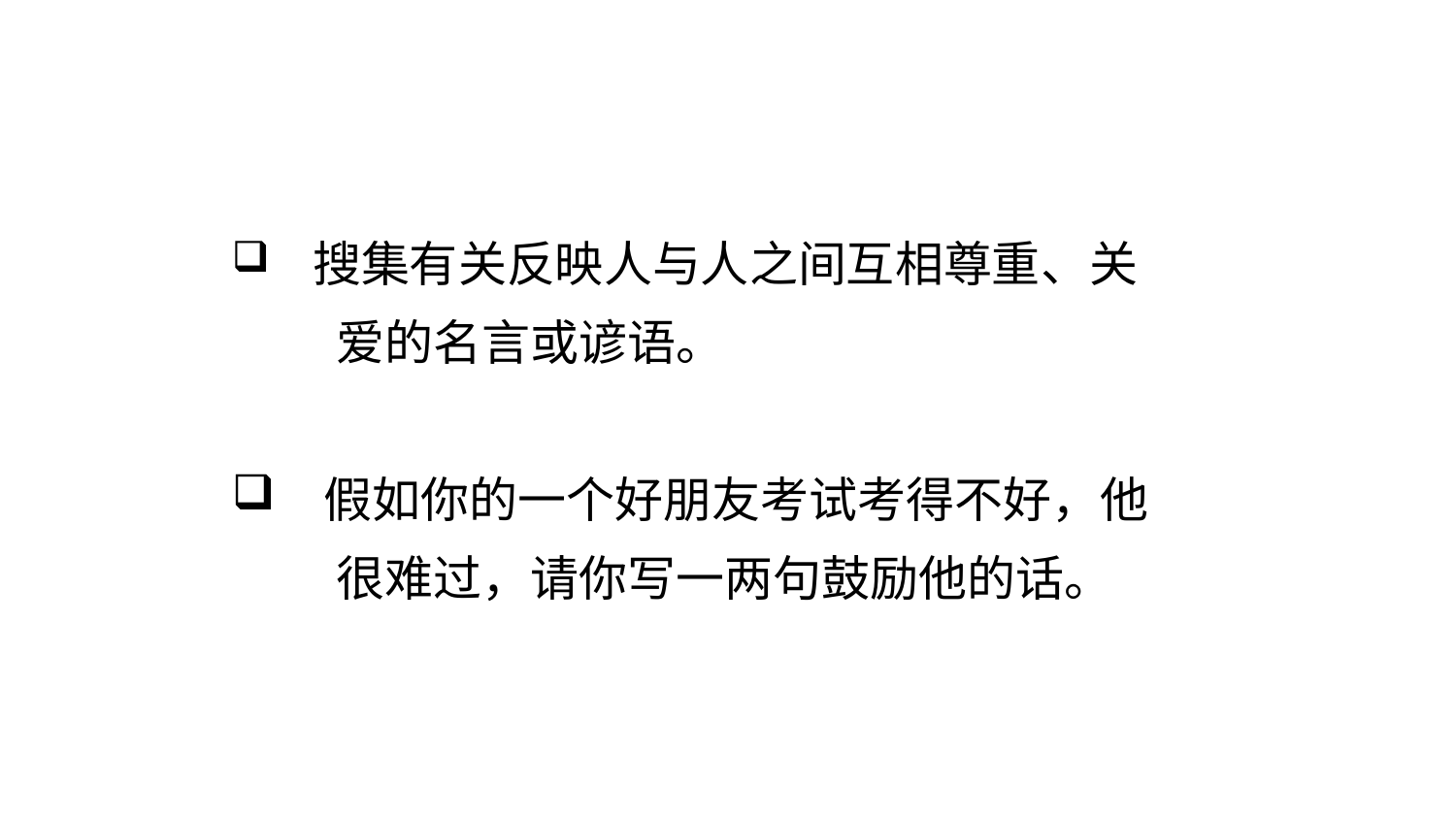

搜集有关反映人与人之间互相尊重、关 　  爱的名言或谚语。

　假如你的一个好朋友考试考得不好，他　  很难过，请你写一两句鼓励他的话。